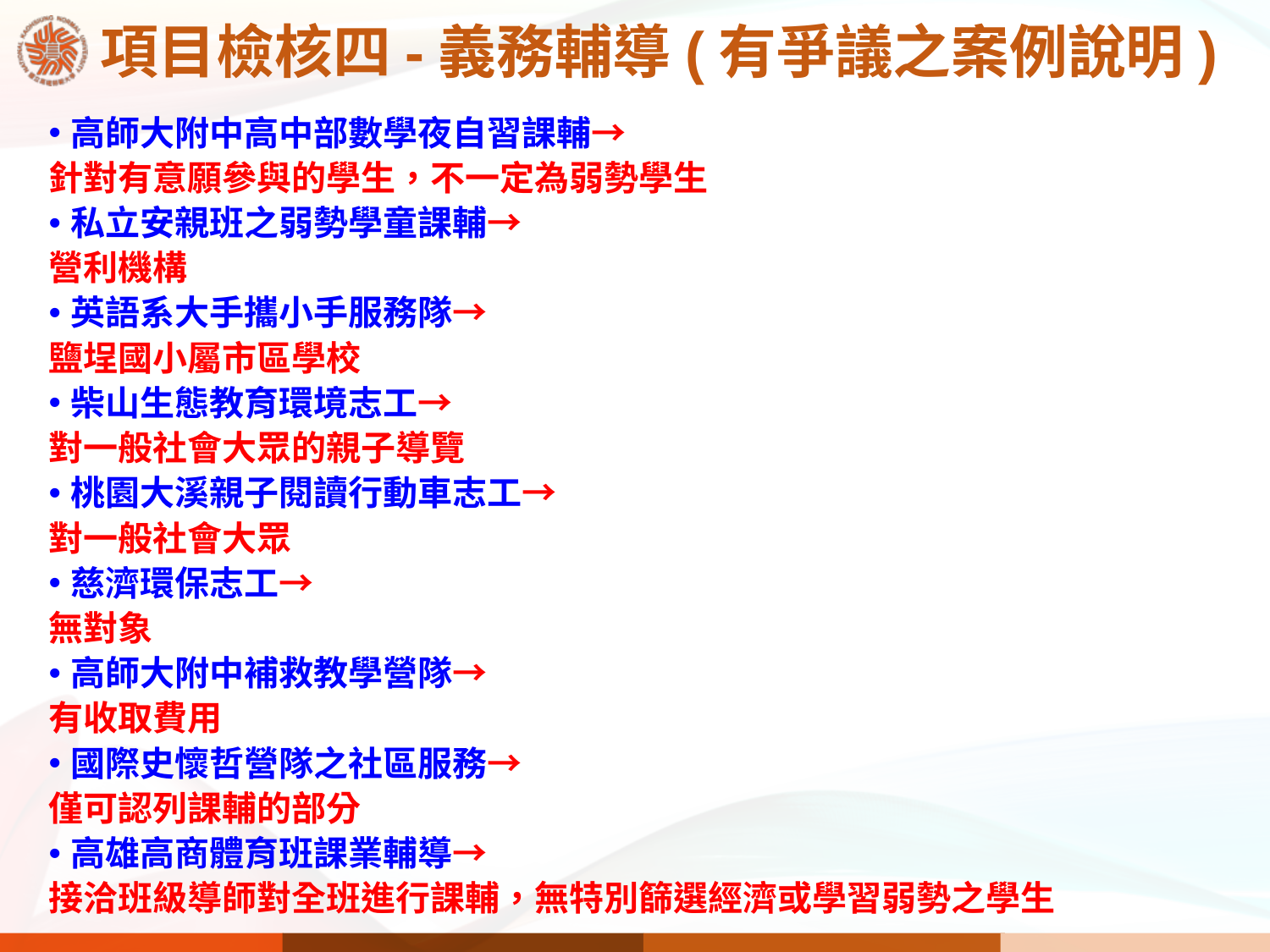

# 項目檢核四-義務輔導(有爭議之案例說明)
高師大附中高中部數學夜自習課輔→
針對有意願參與的學生，不一定為弱勢學生
私立安親班之弱勢學童課輔→
營利機構
英語系大手攜小手服務隊→
鹽埕國小屬市區學校
柴山生態教育環境志工→
對一般社會大眾的親子導覽
桃園大溪親子閱讀行動車志工→
對一般社會大眾
慈濟環保志工→
無對象
高師大附中補救教學營隊→
有收取費用
國際史懷哲營隊之社區服務→
僅可認列課輔的部分
高雄高商體育班課業輔導→
接洽班級導師對全班進行課輔，無特別篩選經濟或學習弱勢之學生